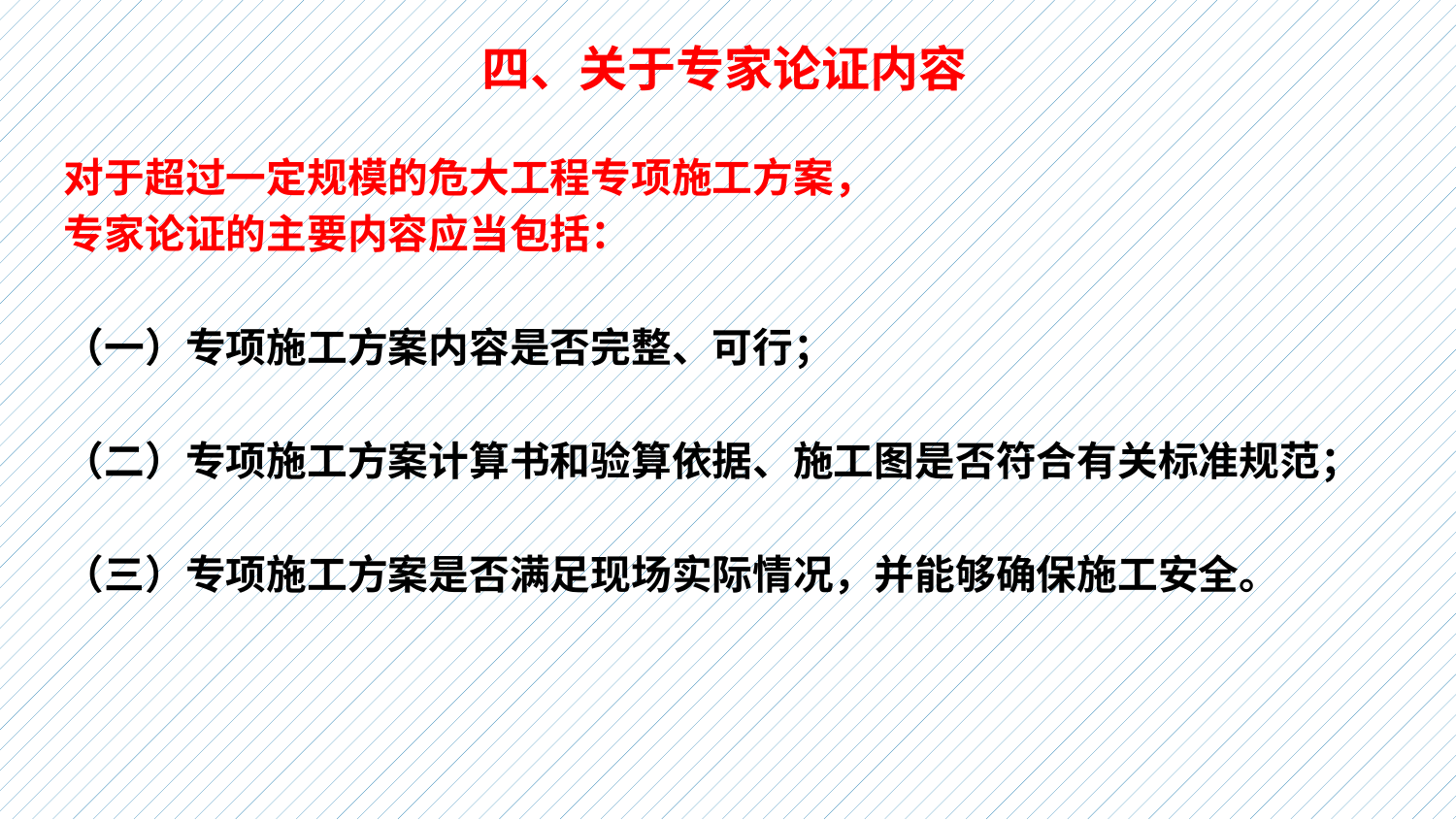

# 四、关于专家论证内容
对于超过一定规模的危大工程专项施工方案，
专家论证的主要内容应当包括：

（一）专项施工方案内容是否完整、可行；

（二）专项施工方案计算书和验算依据、施工图是否符合有关标准规范；

（三）专项施工方案是否满足现场实际情况，并能够确保施工安全。